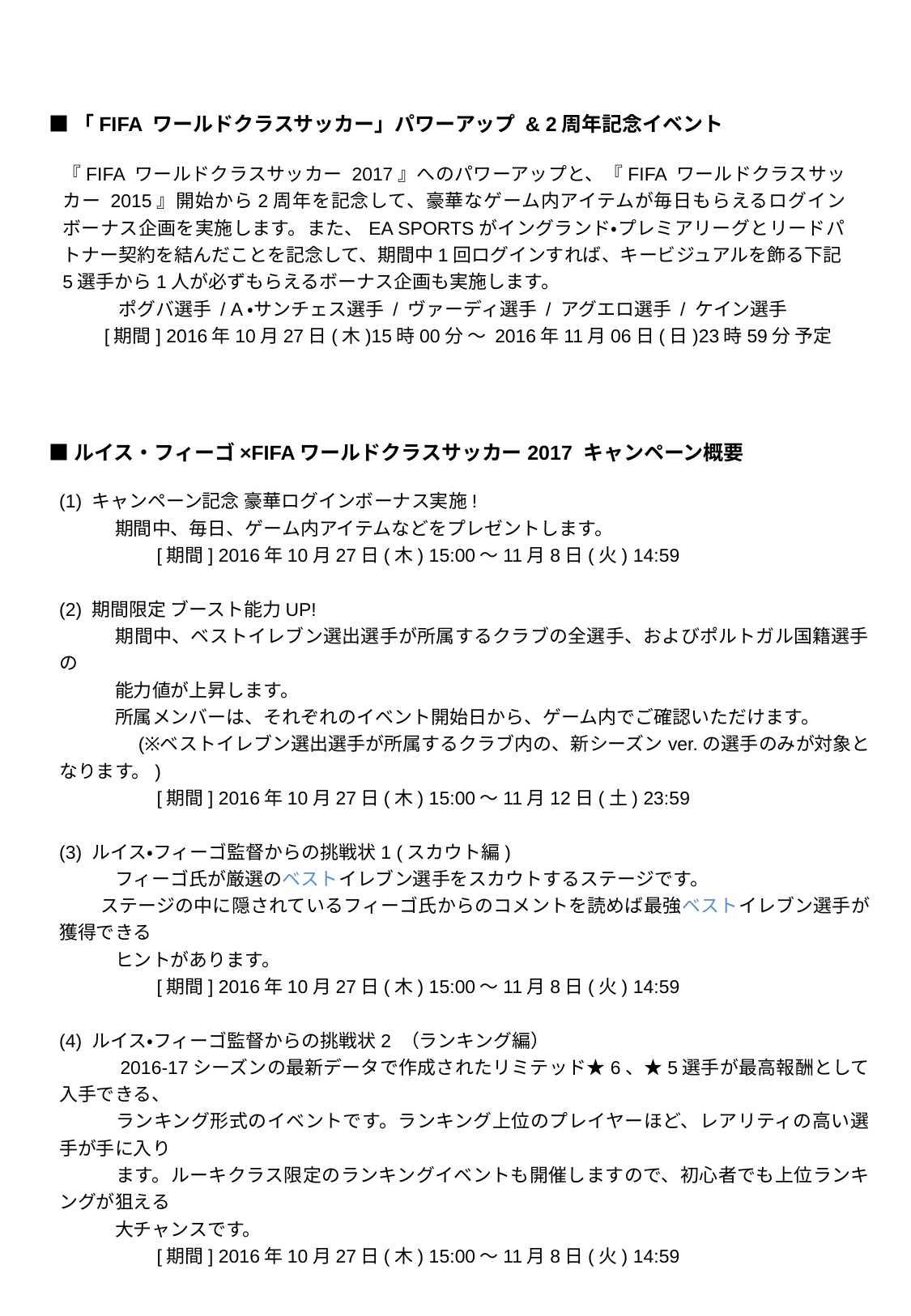

■「FIFA ワールドクラスサッカー」パワーアップ & 2周年記念イベント
『FIFA ワールドクラスサッカー 2017』へのパワーアップと、『FIFA ワールドクラスサッカー 2015』開始から2周年を記念して、豪華なゲーム内アイテムが毎日もらえるログインボーナス企画を実施します。また、EA SPORTSがイングランド・プレミアリーグとリードパトナー契約を結んだことを記念して、期間中1回ログインすれば、キービジュアルを飾る下記5選手から1人が必ずもらえるボーナス企画も実施します。
　　　ポグバ選手 / A・サンチェス選手 / ヴァーディ選手 / アグエロ選手 / ケイン選手
　　[期間] 2016年10月27日(木)15時00分 ～ 2016年11月06日(日)23時59分 予定
■ルイス・フィーゴ×FIFAワールドクラスサッカー2017 キャンペーン概要
(1) キャンペーン記念 豪華ログインボーナス実施!
　　　期間中、毎日、ゲーム内アイテムなどをプレゼントします。
　　　　　[期間] 2016年10月27日(木) 15:00～11月8日(火) 14:59

(2) 期間限定 ブースト能力UP!
　　　期間中、ベストイレブン選出選手が所属するクラブの全選手、およびポルトガル国籍選手の
　　　能力値が上昇します。
　　　所属メンバーは、それぞれのイベント開始日から、ゲーム内でご確認いただけます。
　　　　(※ベストイレブン選出選手が所属するクラブ内の、新シーズンver.の選手のみが対象となります。)
　　　　　[期間] 2016年10月27日(木) 15:00～11月12日(土) 23:59

(3) ルイス・フィーゴ監督からの挑戦状1 (スカウト編)
　　　フィーゴ氏が厳選のベストイレブン選手をスカウトするステージです。
   　 ステージの中に隠されているフィーゴ氏からのコメントを読めば最強ベストイレブン選手が獲得できる
　　　ヒントがあります。
　　　　　[期間] 2016年10月27日(木) 15:00～11月8日(火) 14:59

(4) ルイス・フィーゴ監督からの挑戦状2 （ランキング編）
　　　2016-17シーズンの最新データで作成されたリミテッド★6、★5選手が最高報酬として入手できる、
　　　ランキング形式のイベントです。ランキング上位のプレイヤーほど、レアリティの高い選手が手に入り
　　　ます。ルーキクラス限定のランキングイベントも開催しますので、初心者でも上位ランキングが狙える
　　　大チャンスです。
　　　　　[期間] 2016年10月27日(木) 15:00～11月8日(火) 14:59